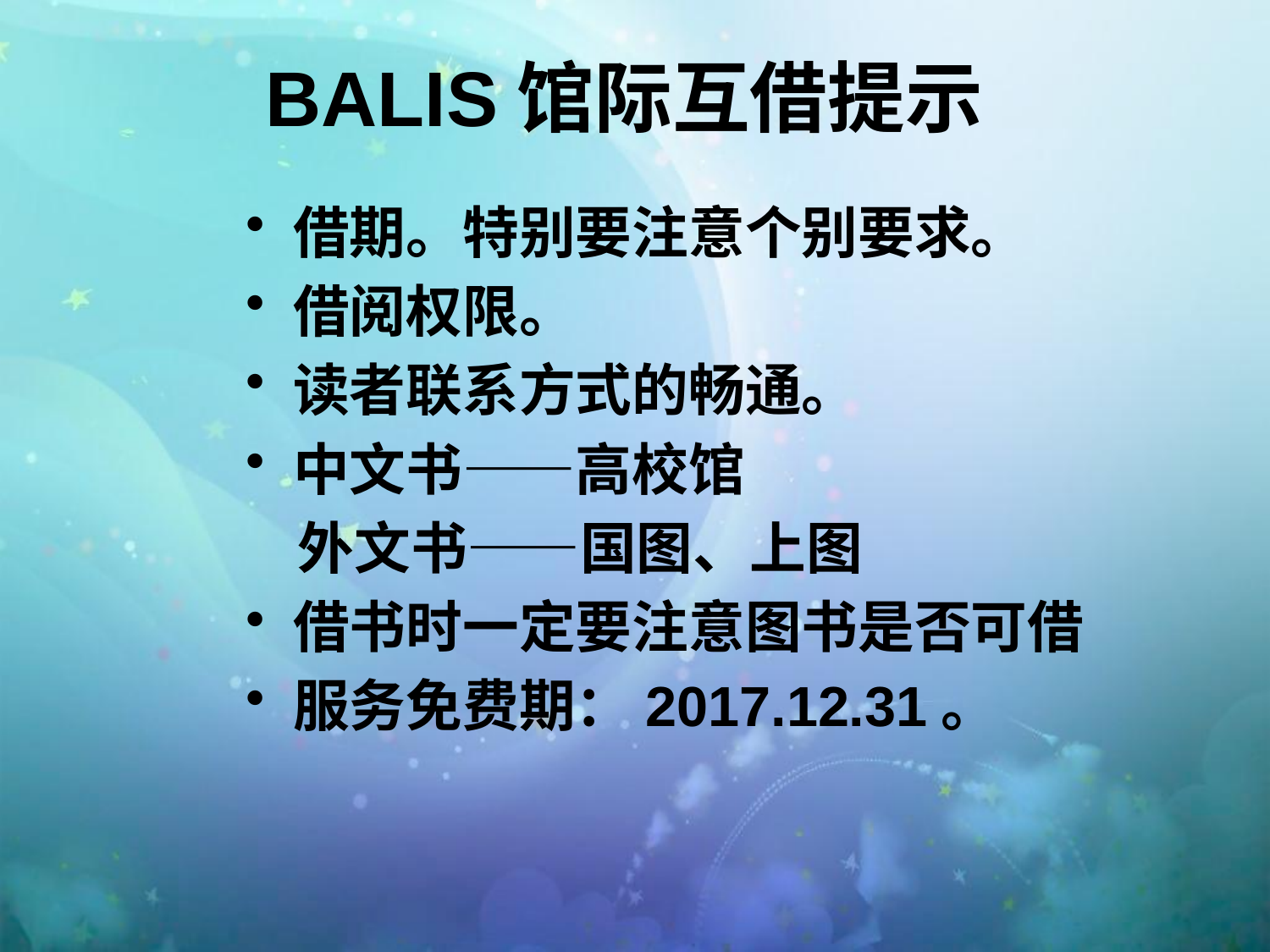

# BALIS馆际互借提示
借期。特别要注意个别要求。
借阅权限。
读者联系方式的畅通。
中文书——高校馆
   外文书——国图、上图
借书时一定要注意图书是否可借
服务免费期：2017.12.31。